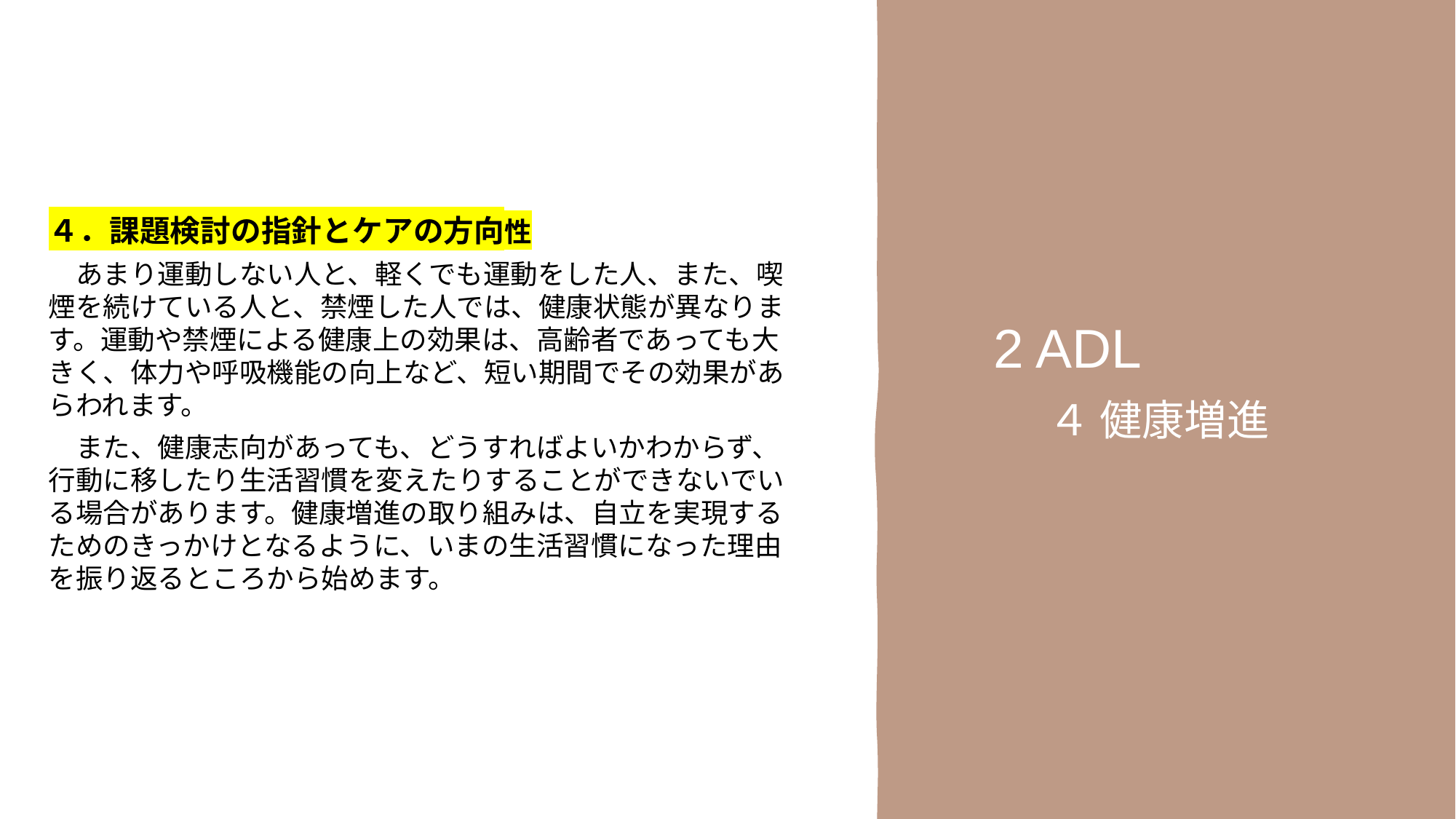

４．課題検討の指針とケアの方向性
　あまり運動しない人と、軽くでも運動をした人、また、喫煙を続けている人と、禁煙した人では、健康状態が異なります。運動や禁煙による健康上の効果は、高齢者であっても大きく、体力や呼吸機能の向上など、短い期間でその効果があらわれます。
　また、健康志向があっても、どうすればよいかわからず、行動に移したり生活習慣を変えたりすることができないでいる場合があります。健康増進の取り組みは、自立を実現するためのきっかけとなるように、いまの生活習慣になった理由を振り返るところから始めます。
2 ADL
　４ 健康増進